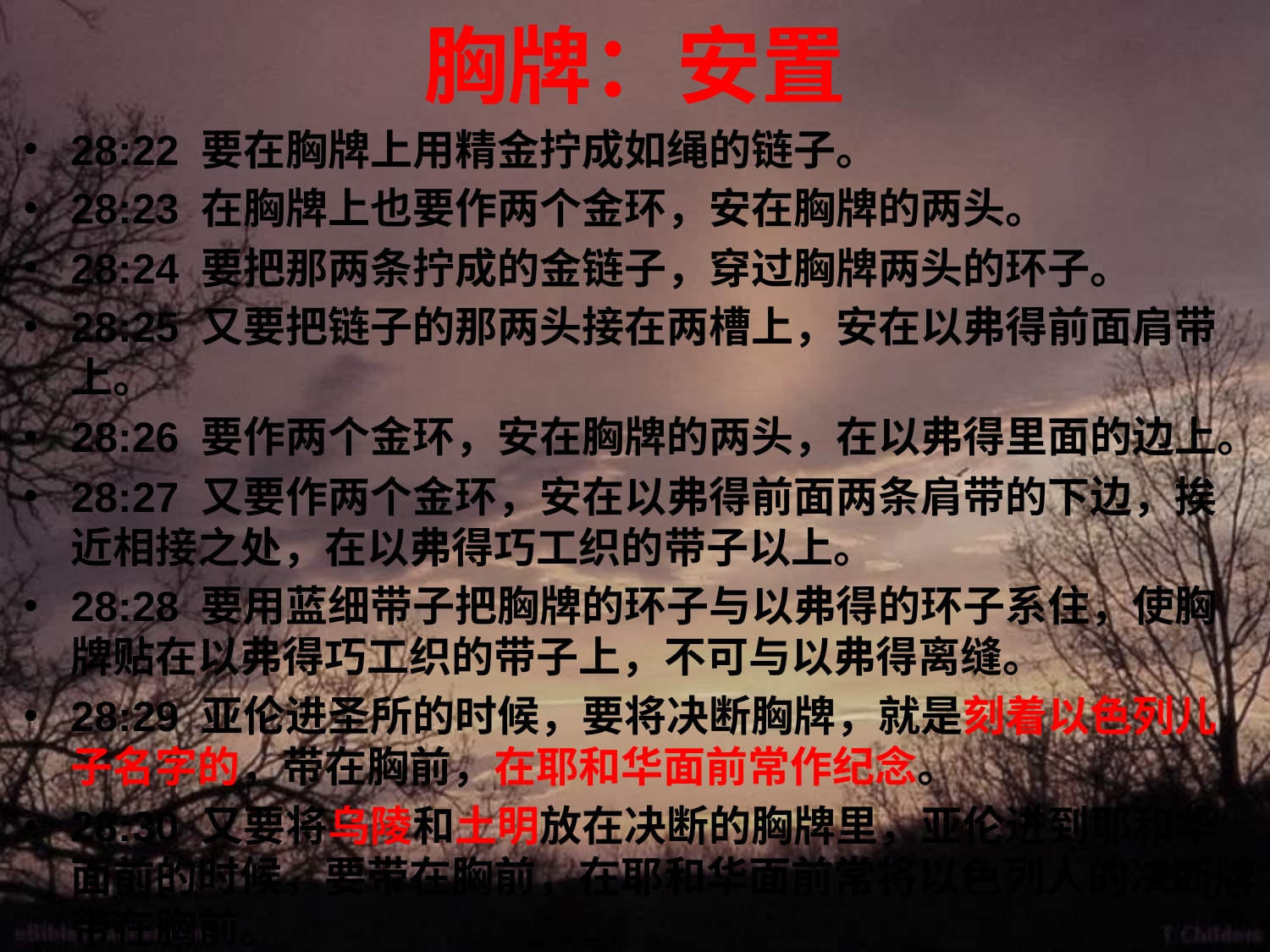

# 胸牌：安置
28:22 要在胸牌上用精金拧成如绳的链子。
28:23 在胸牌上也要作两个金环，安在胸牌的两头。
28:24 要把那两条拧成的金链子，穿过胸牌两头的环子。
28:25 又要把链子的那两头接在两槽上，安在以弗得前面肩带上。
28:26 要作两个金环，安在胸牌的两头，在以弗得里面的边上。
28:27 又要作两个金环，安在以弗得前面两条肩带的下边，挨近相接之处，在以弗得巧工织的带子以上。
28:28 要用蓝细带子把胸牌的环子与以弗得的环子系住，使胸牌贴在以弗得巧工织的带子上，不可与以弗得离缝。
28:29 亚伦进圣所的时候，要将决断胸牌，就是刻着以色列儿子名字的，带在胸前，在耶和华面前常作纪念。
28:30 又要将乌陵和土明放在决断的胸牌里，亚伦进到耶和华面前的时候，要带在胸前，在耶和华面前常将以色列人的决断牌带在胸前。